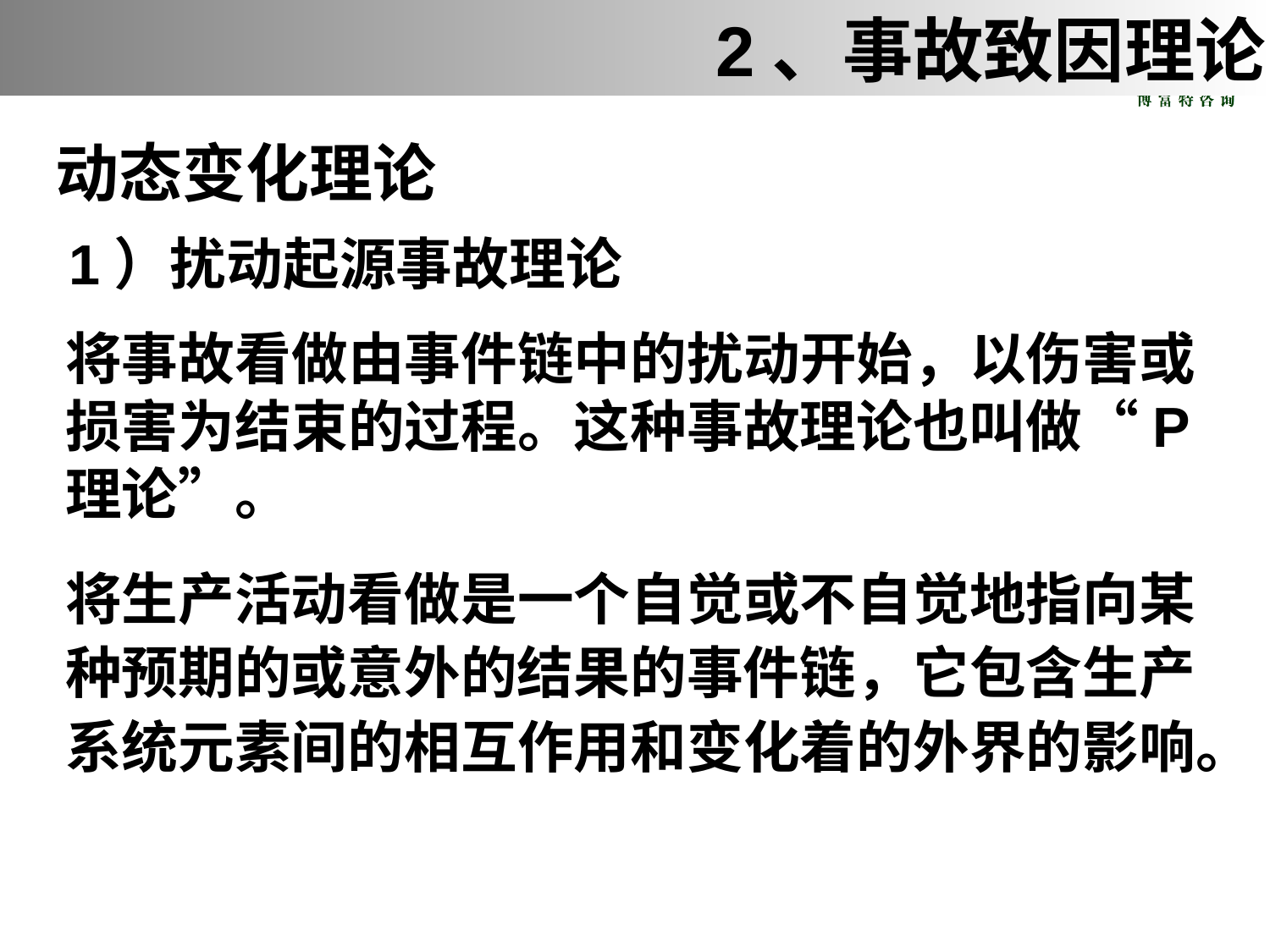

2、事故致因理论
动态变化理论
1）扰动起源事故理论
将事故看做由事件链中的扰动开始，以伤害或损害为结束的过程。这种事故理论也叫做“P理论”。
将生产活动看做是一个自觉或不自觉地指向某种预期的或意外的结果的事件链，它包含生产系统元素间的相互作用和变化着的外界的影响。